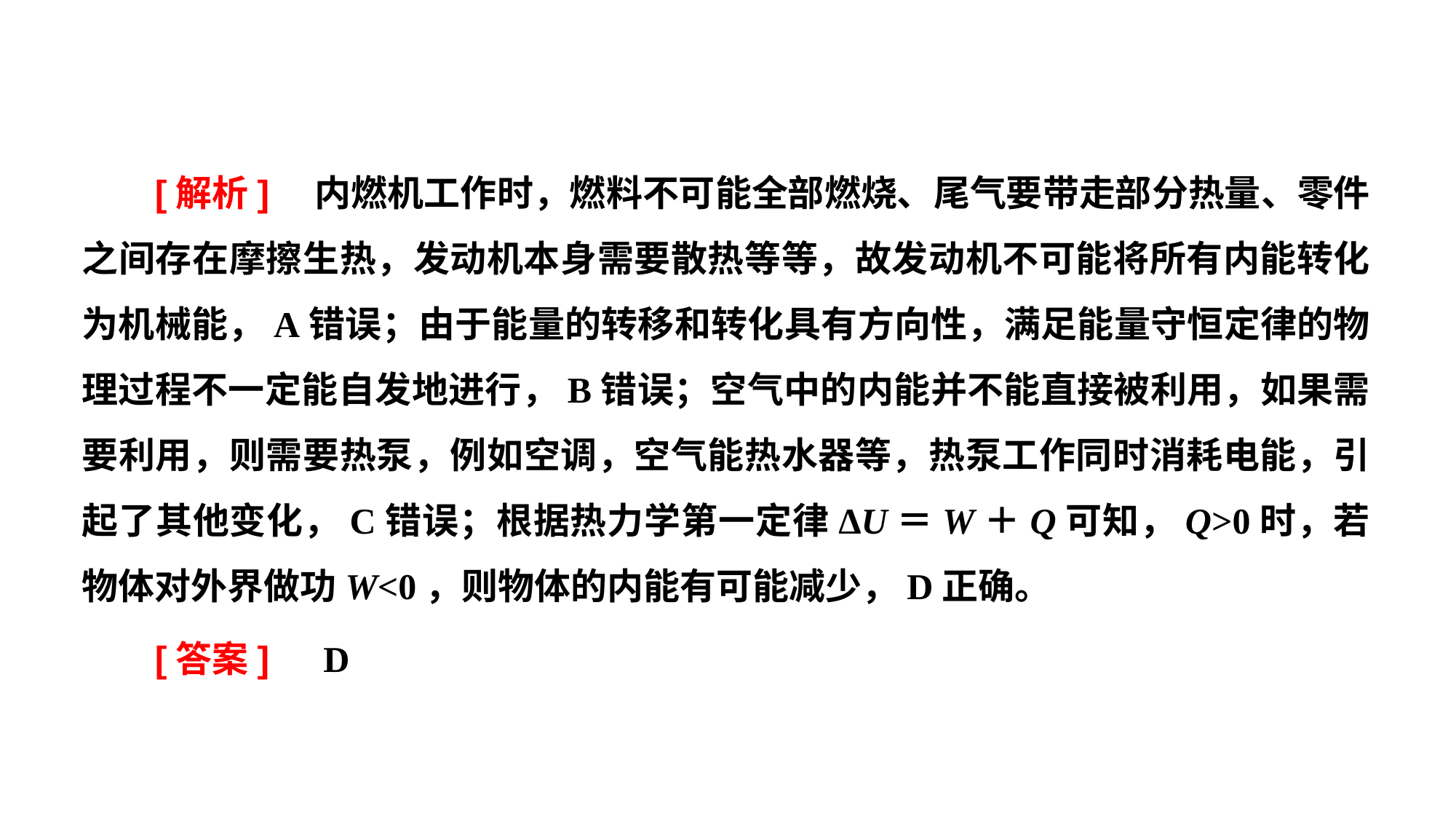

[解析]　内燃机工作时，燃料不可能全部燃烧、尾气要带走部分热量、零件之间存在摩擦生热，发动机本身需要散热等等，故发动机不可能将所有内能转化为机械能，A错误；由于能量的转移和转化具有方向性，满足能量守恒定律的物理过程不一定能自发地进行，B错误；空气中的内能并不能直接被利用，如果需要利用，则需要热泵，例如空调，空气能热水器等，热泵工作同时消耗电能，引起了其他变化，C错误；根据热力学第一定律ΔU＝W＋Q可知，Q>0时，若物体对外界做功W<0，则物体的内能有可能减少，D正确。
[答案]　D